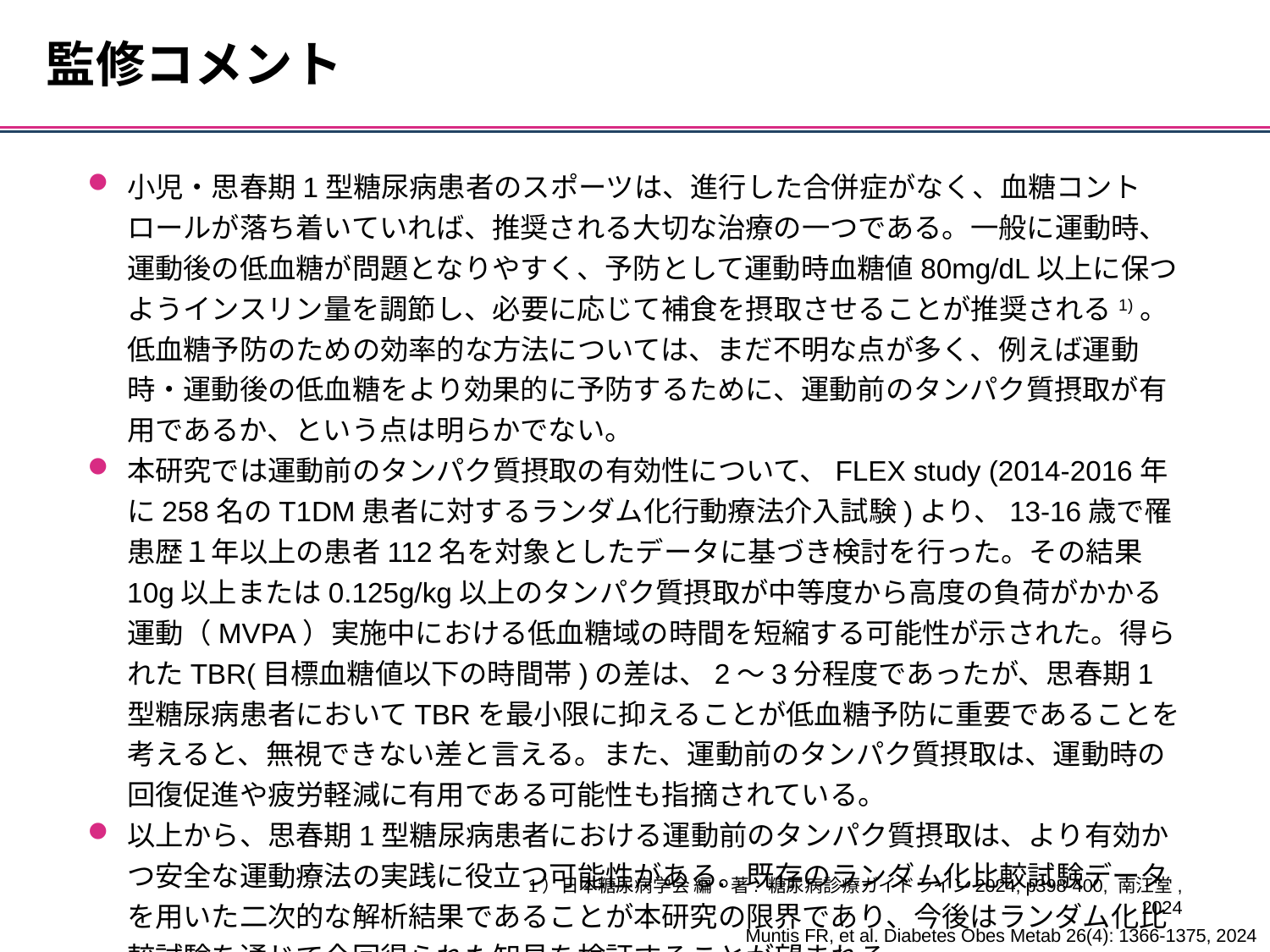

監修コメント
小児・思春期1型糖尿病患者のスポーツは、進行した合併症がなく、血糖コントロールが落ち着いていれば、推奨される大切な治療の一つである。一般に運動時、運動後の低血糖が問題となりやすく、予防として運動時血糖値80mg/dL以上に保つようインスリン量を調節し、必要に応じて補食を摂取させることが推奨される1)。低血糖予防のための効率的な方法については、まだ不明な点が多く、例えば運動時・運動後の低血糖をより効果的に予防するために、運動前のタンパク質摂取が有用であるか、という点は明らかでない。
本研究では運動前のタンパク質摂取の有効性について、FLEX study (2014-2016年に258名のT1DM患者に対するランダム化行動療法介入試験)より、13-16歳で罹患歴１年以上の患者112名を対象としたデータに基づき検討を行った。その結果10g以上または0.125g/kg以上のタンパク質摂取が中等度から高度の負荷がかかる運動（MVPA）実施中における低血糖域の時間を短縮する可能性が示された。得られたTBR(目標血糖値以下の時間帯)の差は、2～3分程度であったが、思春期1型糖尿病患者においてTBRを最小限に抑えることが低血糖予防に重要であることを考えると、無視できない差と言える。また、運動前のタンパク質摂取は、運動時の回復促進や疲労軽減に有用である可能性も指摘されている。
以上から、思春期1型糖尿病患者における運動前のタンパク質摂取は、より有効かつ安全な運動療法の実践に役立つ可能性がある。既存のランダム化比較試験データを用いた二次的な解析結果であることが本研究の限界であり、今後はランダム化比較試験を通じて今回得られた知見を検証することが望まれる。
1）日本糖尿病学会 編・著. 糖尿病診療ガイドライン2024, p398-400, 南江堂, 2024
Muntis FR, et al. Diabetes Obes Metab 26(4): 1366-1375, 2024